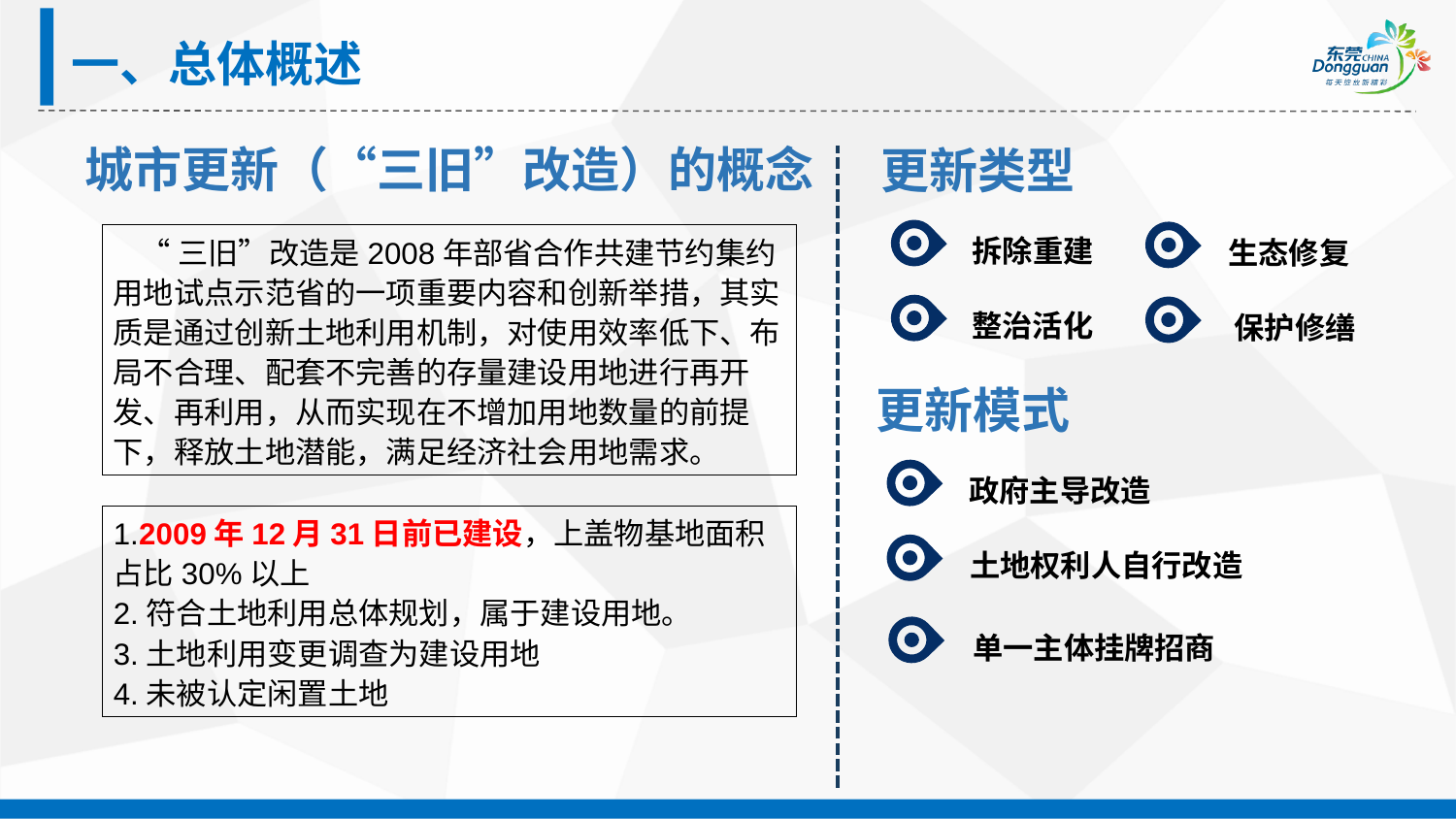

一、总体概述
城市更新（“三旧”改造）的概念
更新类型

拆除重建

生态修复
    “三旧”改造是2008年部省合作共建节约集约用地试点示范省的一项重要内容和创新举措，其实质是通过创新土地利用机制，对使用效率低下、布局不合理、配套不完善的存量建设用地进行再开发、再利用，从而实现在不增加用地数量的前提下，释放土地潜能，满足经济社会用地需求。

整治活化

保护修缮
更新模式

政府主导改造
1.2009年12月31日前已建设，上盖物基地面积占比30%以上
2.符合土地利用总体规划，属于建设用地。
3.土地利用变更调查为建设用地
4.未被认定闲置土地

土地权利人自行改造

单一主体挂牌招商